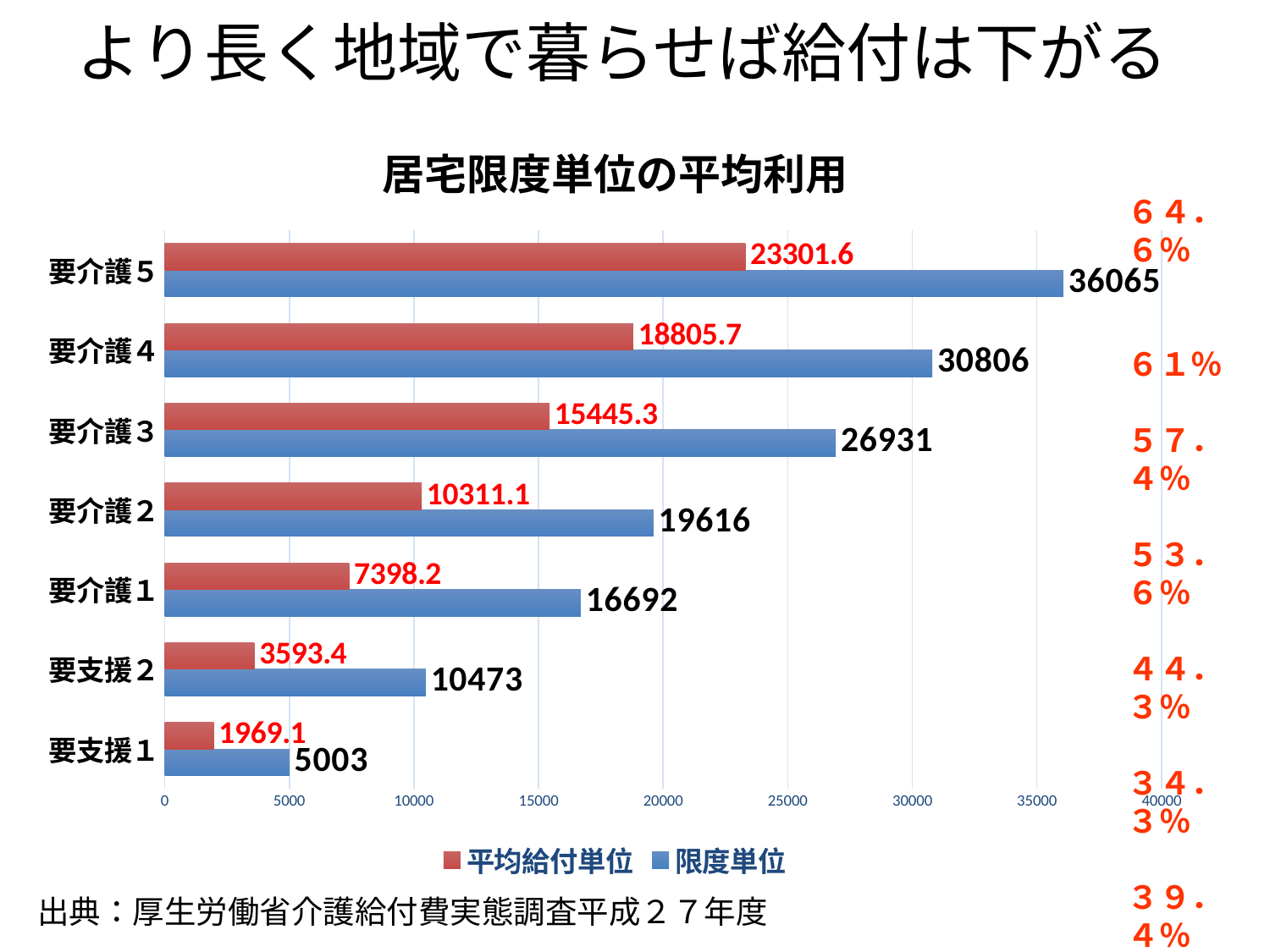

# より長く地域で暮らせば給付は下がる

### Chart: 居宅限度単位の平均利用

| Category | 限度単位 | 平均給付単位 |
|---|---|---|
| 要支援１ | 5003.0 | 1969.1 |
| 要支援２ | 10473.0 | 3593.4 |
| 要介護１ | 16692.0 | 7398.2 |
| 要介護２ | 19616.0 | 10311.1 |
| 要介護３ | 26931.0 | 15445.3 |
| 要介護４ | 30806.0 | 18805.7 |
| 要介護５ | 36065.0 | 23301.6 |
６４．６％

６１％

５７．４％

５３．６％

４４．３％

３４．３％

３９．４％

出典：厚生労働省介護給付費実態調査平成２７年度